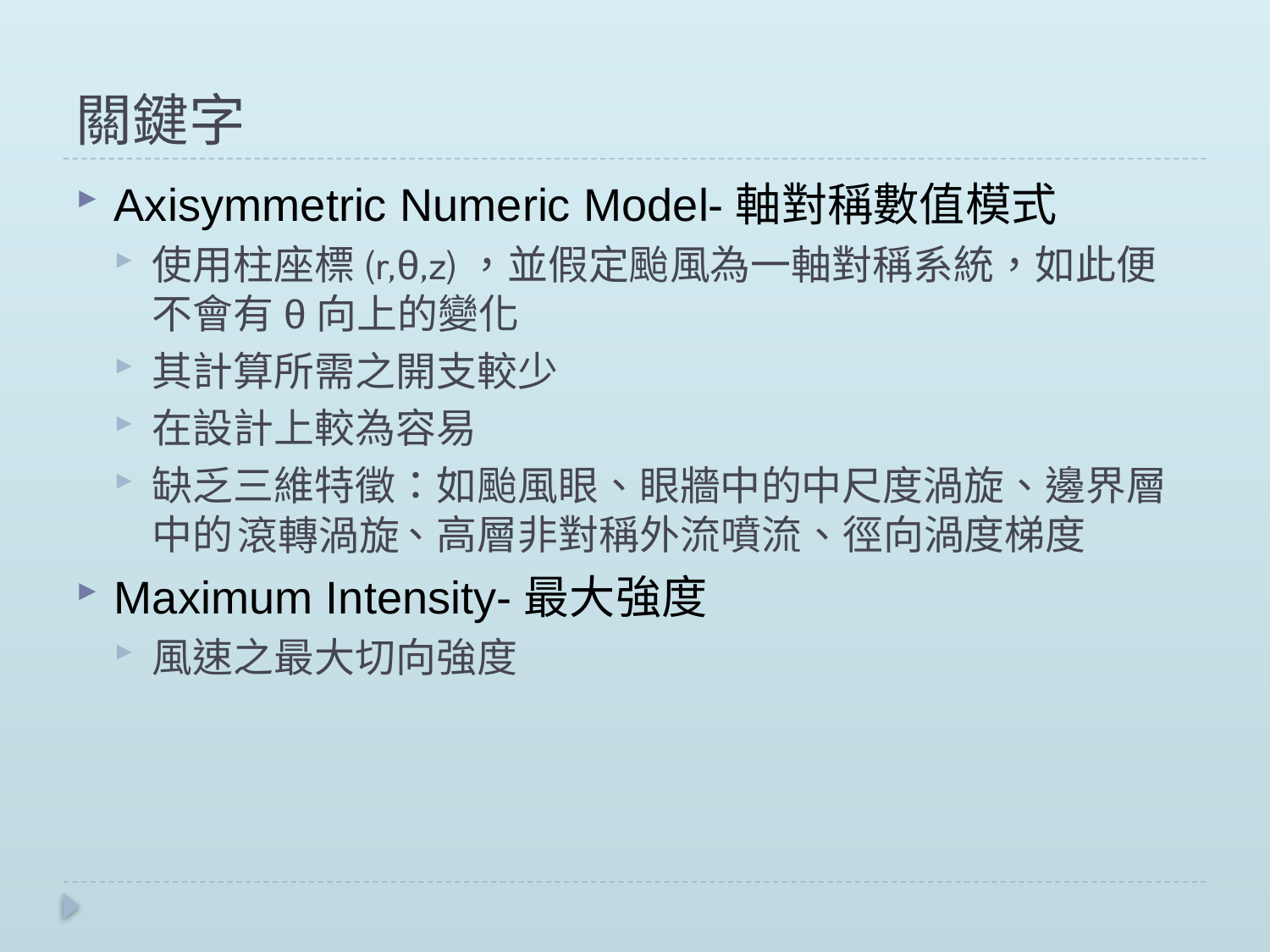

# 關鍵字
Axisymmetric Numeric Model-軸對稱數值模式
使用柱座標(r,θ,z)，並假定颱風為一軸對稱系統，如此便不會有θ向上的變化
其計算所需之開支較少
在設計上較為容易
缺乏三維特徵：如颱風眼、眼牆中的中尺度渦旋、邊界層中的　　　　、高層非對稱外流噴流、徑向渦度梯度
Maximum Intensity-最大強度
風速之最大切向強度
滾轉渦旋